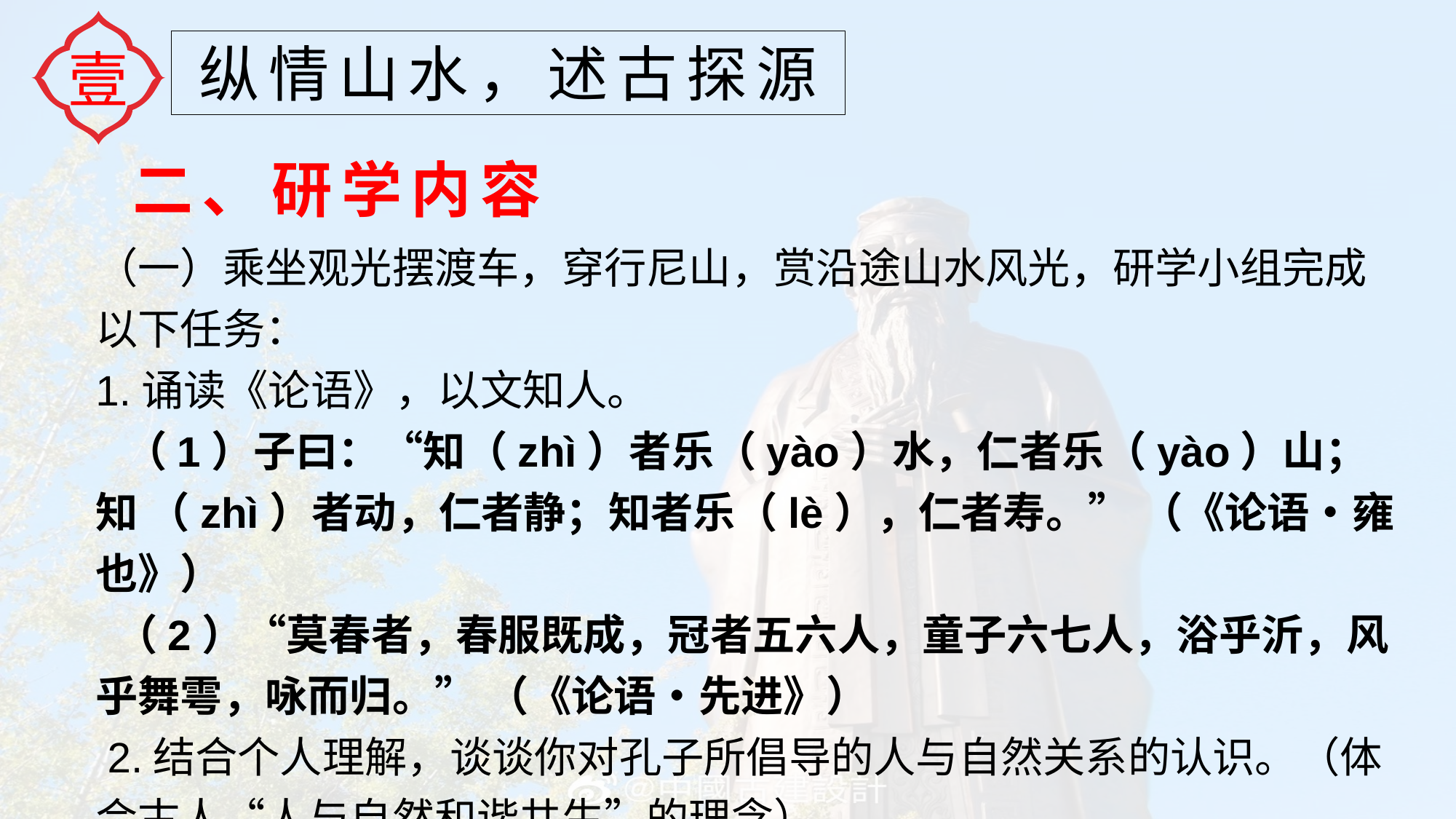

壹
纵情山水，述古探源
二、研学内容
（一）乘坐观光摆渡车，穿行尼山，赏沿途山水风光，研学小组完成以下任务：
1.诵读《论语》，以文知人。
  （1）子曰：“知（zhì）者乐（yào）水，仁者乐（yào）山；知 （zhì）者动，仁者静；知者乐（lè），仁者寿。” （《论语•雍也》）
 （2）“莫春者，春服既成，冠者五六人，童子六七人，浴乎沂，风乎舞雩，咏而归。” （《论语•先进》）
 2.结合个人理解，谈谈你对孔子所倡导的人与自然关系的认识。（体会古人“人与自然和谐共生”的理念）